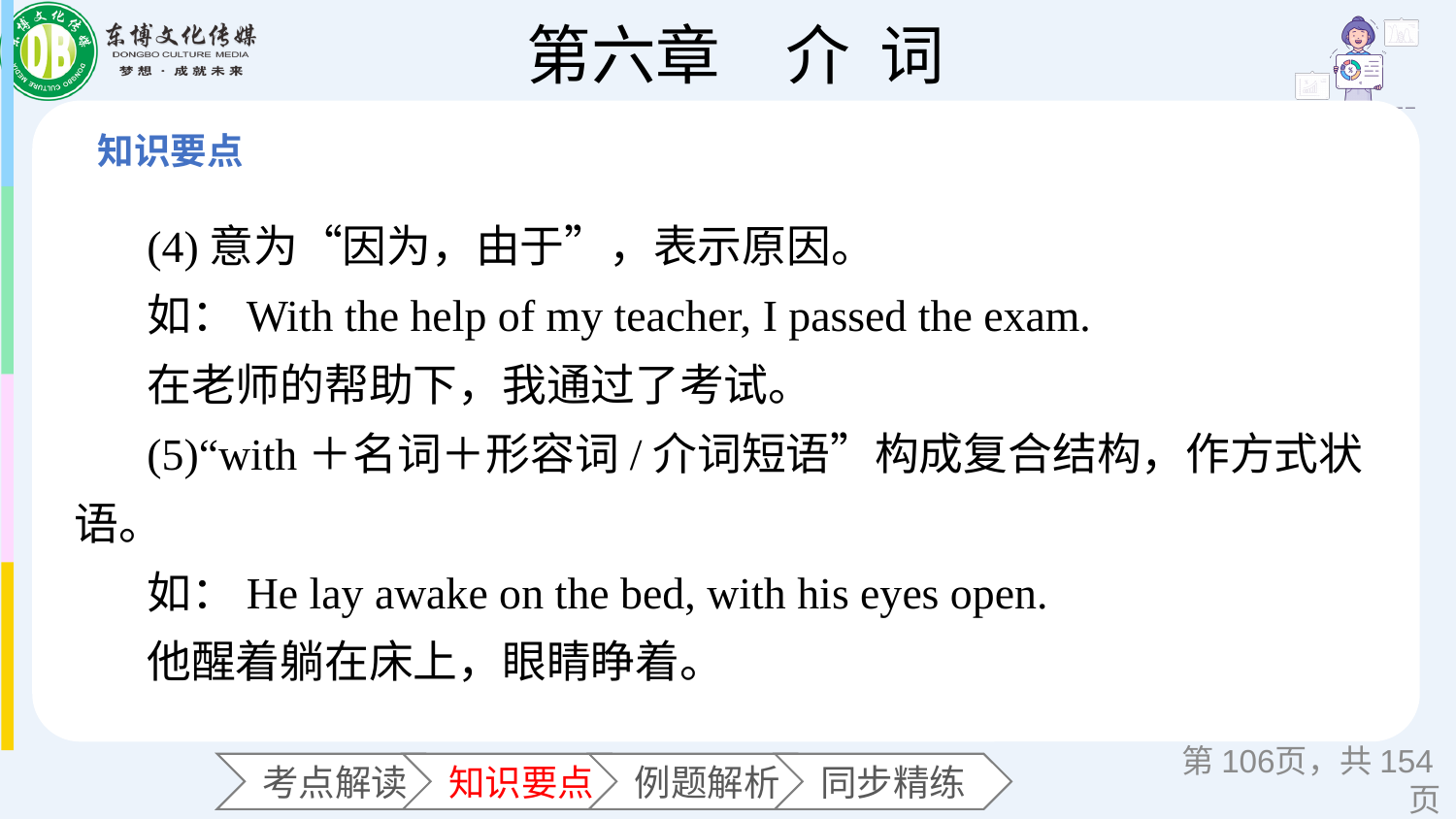

(4)意为“因为，由于”，表示原因。
如：With the help of my teacher, I passed the exam.
在老师的帮助下，我通过了考试。
(5)“with＋名词＋形容词/介词短语”构成复合结构，作方式状语。
如：He lay awake on the bed, with his eyes open.
他醒着躺在床上，眼睛睁着。
第106页，共154页